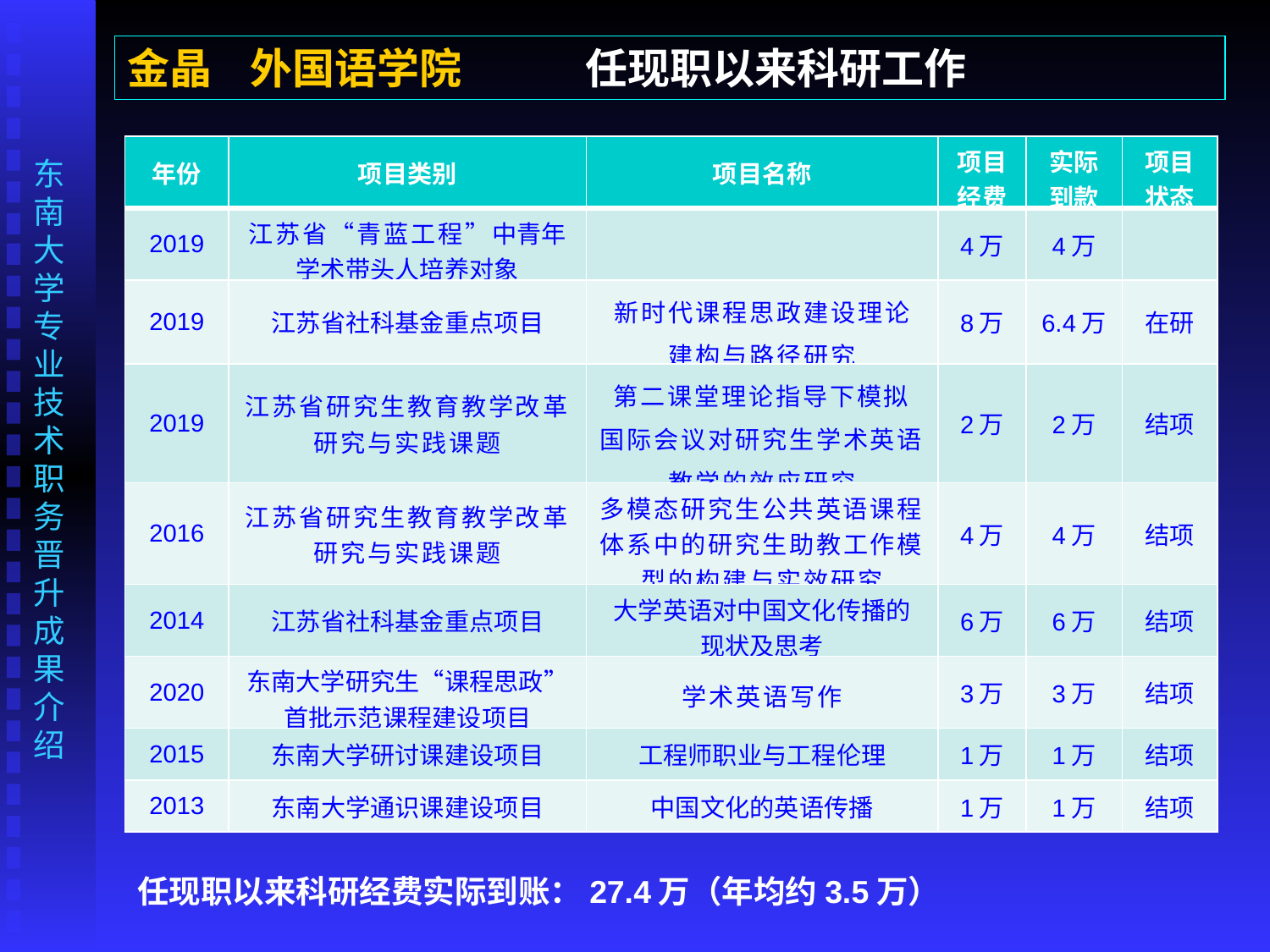

金晶    外国语学院             任现职以来科研工作
| 年份 | 项目类别 | 项目名称 | 项目经费 | 实际到款 | 项目状态 |
| --- | --- | --- | --- | --- | --- |
| 2019 | 江苏省“青蓝工程”中青年 学术带头人培养对象 |  | 4万 | 4万 |  |
| 2019 | 江苏省社科基金重点项目 | 新时代课程思政建设理论 建构与路径研究 | 8万 | 6.4万 | 在研 |
| 2019 | 江苏省研究生教育教学改革 研究与实践课题 | 第二课堂理论指导下模拟 国际会议对研究生学术英语教学的效应研究 | 2万 | 2万 | 结项 |
| 2016 | 江苏省研究生教育教学改革 研究与实践课题 | 多模态研究生公共英语课程体系中的研究生助教工作模型的构建与实效研究 | 4万 | 4万 | 结项 |
| 2014 | 江苏省社科基金重点项目 | 大学英语对中国文化传播的 现状及思考 | 6万 | 6万 | 结项 |
| 2020 | 东南大学研究生“课程思政” 首批示范课程建设项目 | 学术英语写作 | 3万 | 3万 | 结项 |
| 2015 | 东南大学研讨课建设项目 | 工程师职业与工程伦理 | 1万 | 1万 | 结项 |
| 2013 | 东南大学通识课建设项目 | 中国文化的英语传播 | 1万 | 1万 | 结项 |
任现职以来科研经费实际到账：27.4万（年均约3.5万）